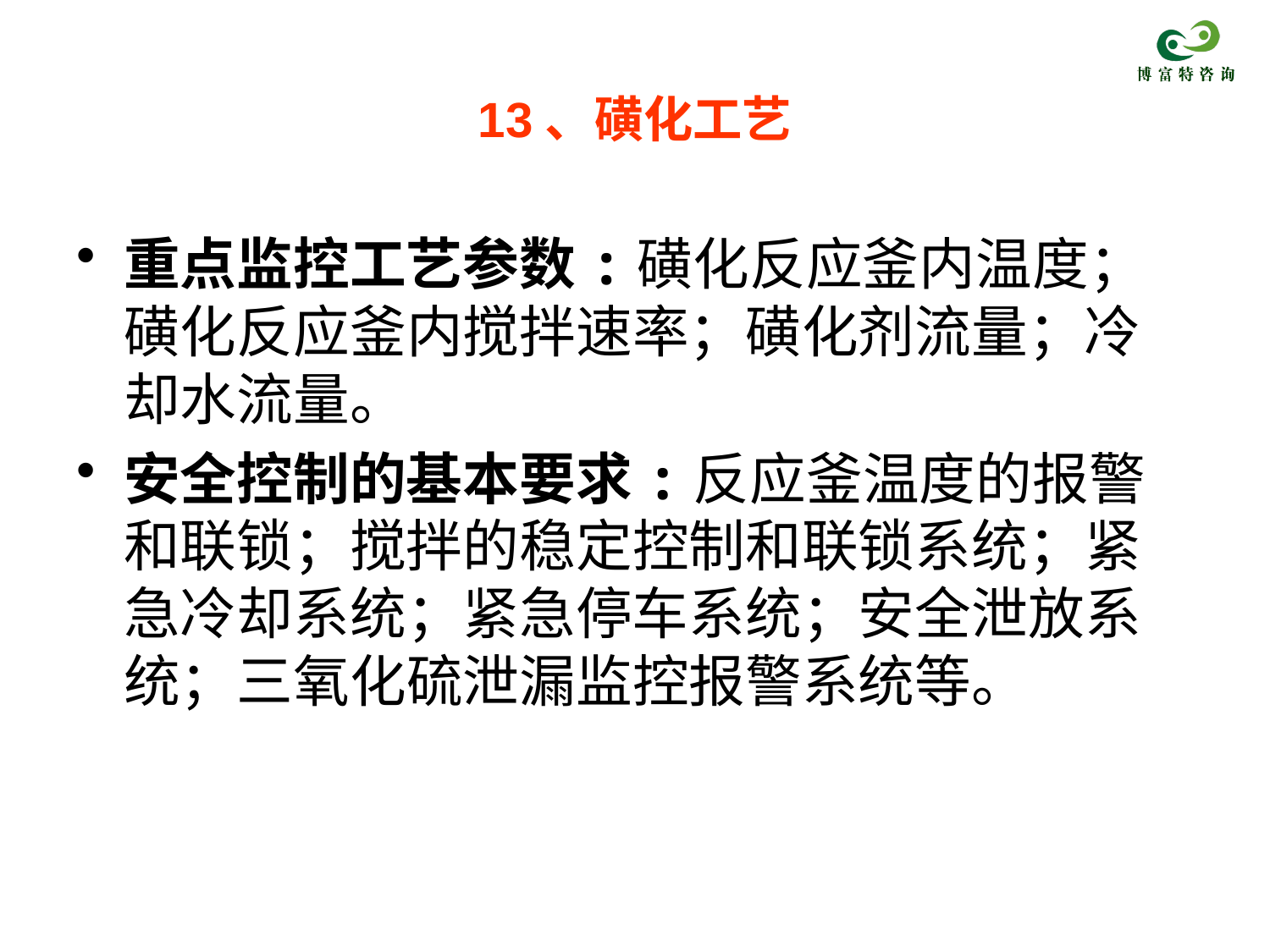

# 13、磺化工艺
重点监控工艺参数:磺化反应釜内温度；磺化反应釜内搅拌速率；磺化剂流量；冷却水流量。
安全控制的基本要求:反应釜温度的报警和联锁；搅拌的稳定控制和联锁系统；紧急冷却系统；紧急停车系统；安全泄放系统；三氧化硫泄漏监控报警系统等。